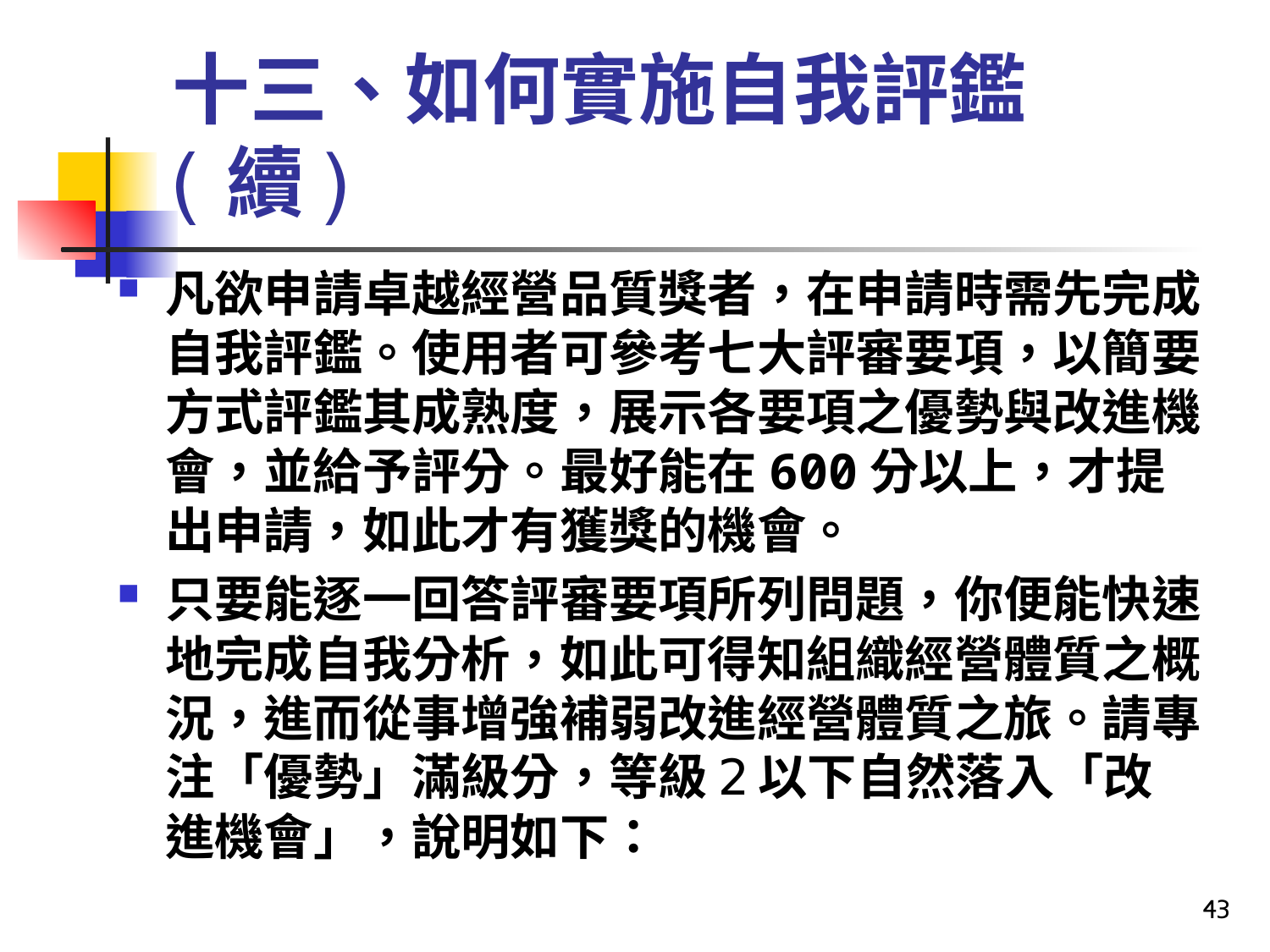

# 十三、如何實施自我評鑑(續)
凡欲申請卓越經營品質獎者，在申請時需先完成自我評鑑。使用者可參考七大評審要項，以簡要方式評鑑其成熟度，展示各要項之優勢與改進機會，並給予評分。最好能在600分以上，才提出申請，如此才有獲獎的機會。
只要能逐一回答評審要項所列問題，你便能快速地完成自我分析，如此可得知組織經營體質之概況，進而從事增強補弱改進經營體質之旅。請專注「優勢」滿級分，等級2以下自然落入「改進機會」，說明如下：

43